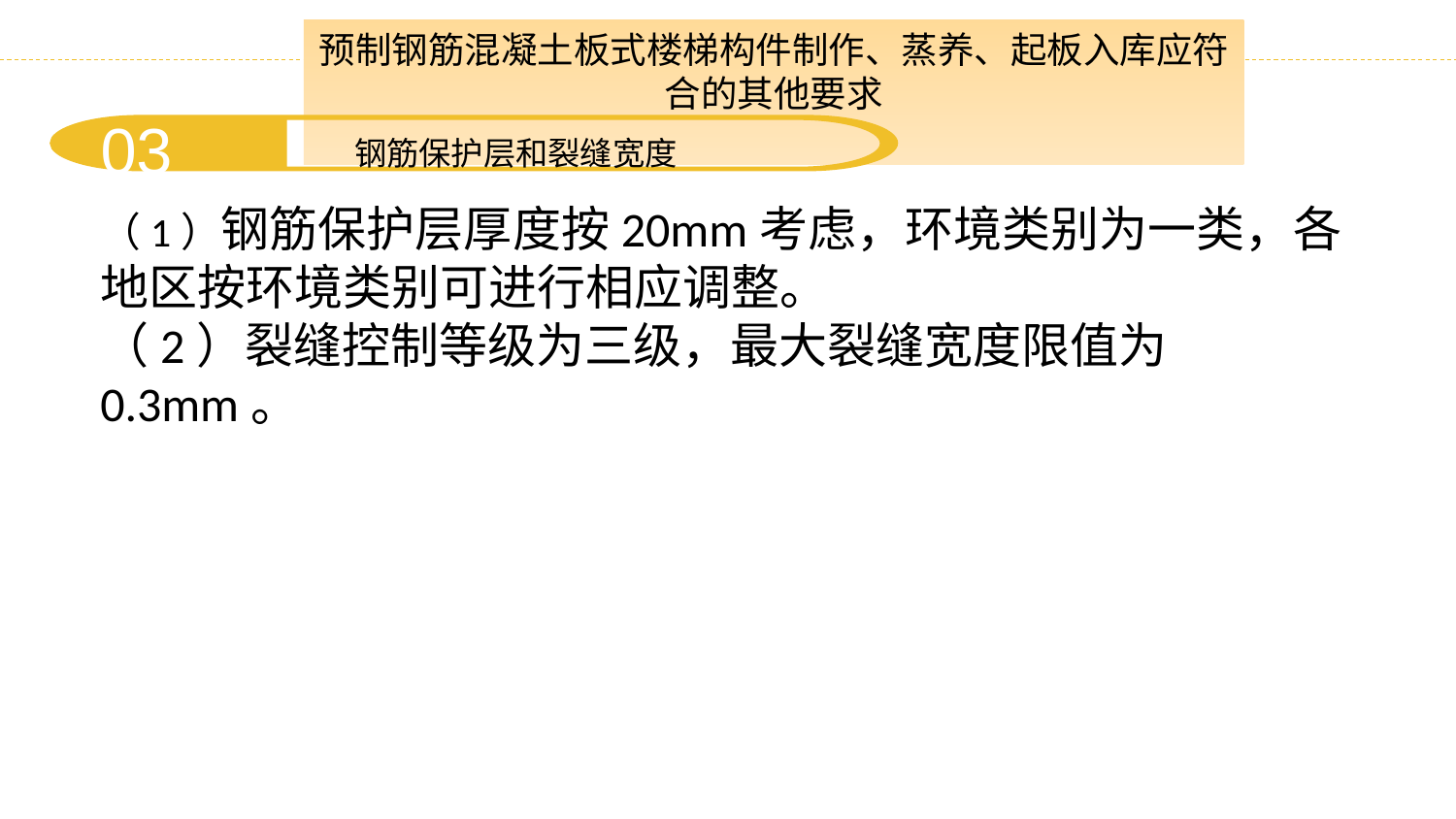

预制钢筋混凝土板式楼梯构件制作、蒸养、起板入库应符合的其他要求

03

钢筋保护层和裂缝宽度

（1）钢筋保护层厚度按20mm考虑，环境类别为一类，各地区按环境类别可进行相应调整。
（2）裂缝控制等级为三级，最大裂缝宽度限值为0.3mm。